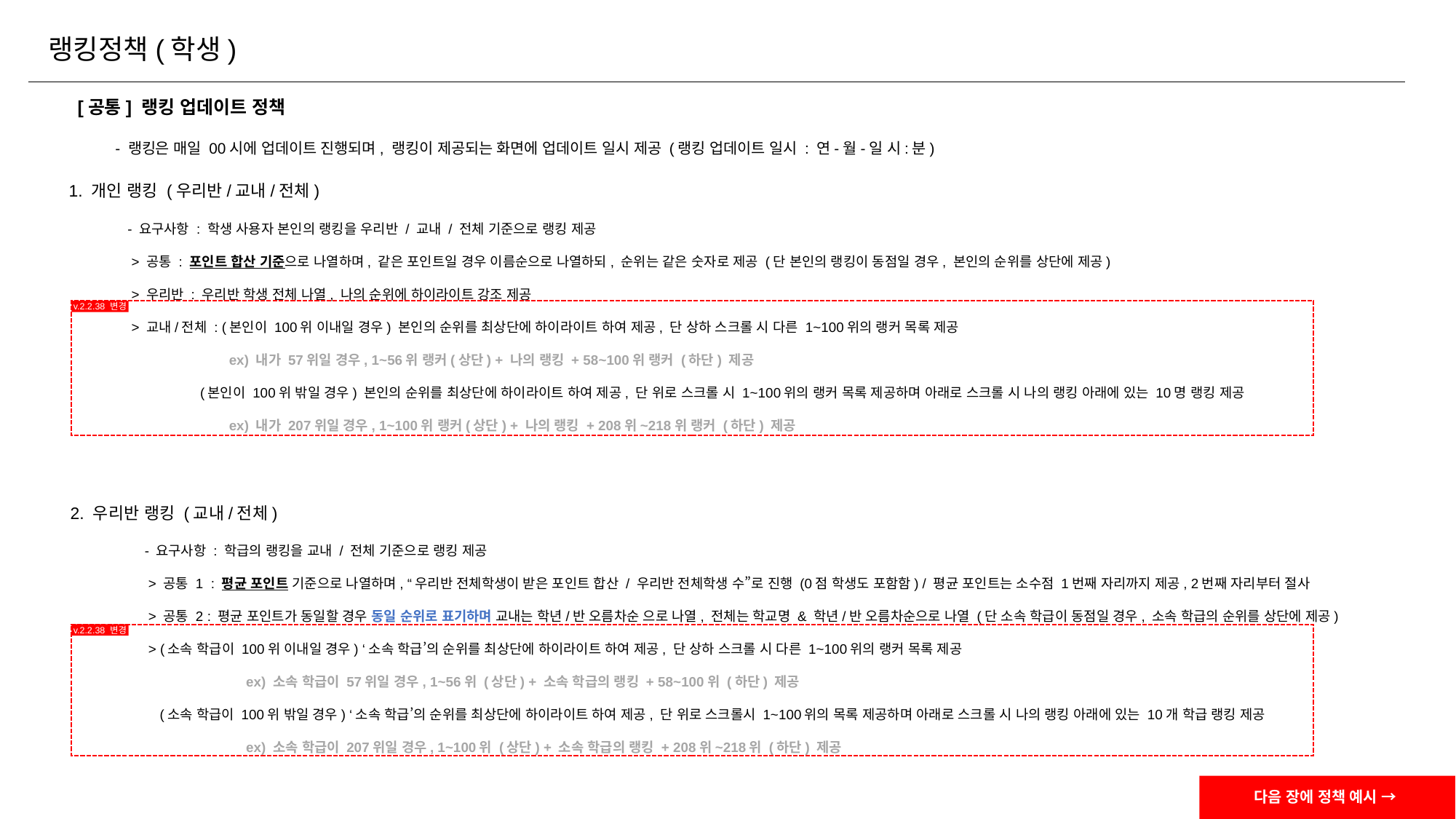

랭킹정책(학생)
[공통] 랭킹 업데이트 정책
  - 랭킹은 매일 00시에 업데이트 진행되며, 랭킹이 제공되는 화면에 업데이트 일시 제공 (랭킹 업데이트 일시 : 연-월-일 시:분)
1. 개인 랭킹 (우리반/교내/전체)
  - 요구사항 : 학생 사용자 본인의 랭킹을 우리반 / 교내 / 전체 기준으로 랭킹 제공
   > 공통 : 포인트 합산 기준으로 나열하며, 같은 포인트일 경우 이름순으로 나열하되, 순위는 같은 숫자로 제공 (단 본인의 랭킹이 동점일 경우, 본인의 순위를 상단에 제공)
   > 우리반 : 우리반 학생 전체 나열, 나의 순위에 하이라이트 강조 제공
   > 교내/전체 : (본인이 100위 이내일 경우) 본인의 순위를 최상단에 하이라이트 하여 제공, 단 상하 스크롤 시 다른 1~100위의 랭커 목록 제공
	ex) 내가 57위일 경우, 1~56위 랭커(상단) + 나의 랭킹 + 58~100위 랭커 (하단) 제공
                     (본인이 100위 밖일 경우) 본인의 순위를 최상단에 하이라이트 하여 제공, 단 위로 스크롤 시 1~100위의 랭커 목록 제공하며 아래로 스크롤 시 나의 랭킹 아래에 있는 10명 랭킹 제공
	ex) 내가 207위일 경우, 1~100위 랭커(상단) + 나의 랭킹 + 208위~218위 랭커 (하단) 제공
v.2.2.38 변경

2. 우리반 랭킹 (교내/전체)
  - 요구사항 : 학급의 랭킹을 교내 / 전체 기준으로 랭킹 제공
   > 공통 1  : 평균 포인트 기준으로 나열하며, “우리반 전체학생이 받은 포인트 합산 / 우리반 전체학생 수”로 진행 (0점 학생도 포함함) / 평균 포인트는 소수점 1번째 자리까지 제공, 2번째 자리부터 절사
   > 공통 2 : 평균 포인트가 동일할 경우 동일 순위로 표기하며 교내는 학년/반 오름차순 으로 나열, 전체는 학교명 & 학년/반 오름차순으로 나열 (단 소속 학급이 동점일 경우, 소속 학급의 순위를 상단에 제공)
   > (소속 학급이 100위 이내일 경우) ‘소속 학급’의 순위를 최상단에 하이라이트 하여 제공, 단 상하 스크롤 시 다른 1~100위의 랭커 목록 제공
	ex) 소속 학급이 57위일 경우, 1~56위 (상단) + 소속 학급의 랭킹 + 58~100위 (하단) 제공
      (소속 학급이 100위 밖일 경우) ‘소속 학급’의 순위를 최상단에 하이라이트 하여 제공, 단 위로 스크롤시 1~100위의 목록 제공하며 아래로 스크롤 시 나의 랭킹 아래에 있는 10개 학급 랭킹 제공
	ex) 소속 학급이 207위일 경우, 1~100위 (상단) + 소속 학급의 랭킹 + 208위~218위 (하단) 제공
v.2.2.38 변경

다음 장에 정책 예시 →